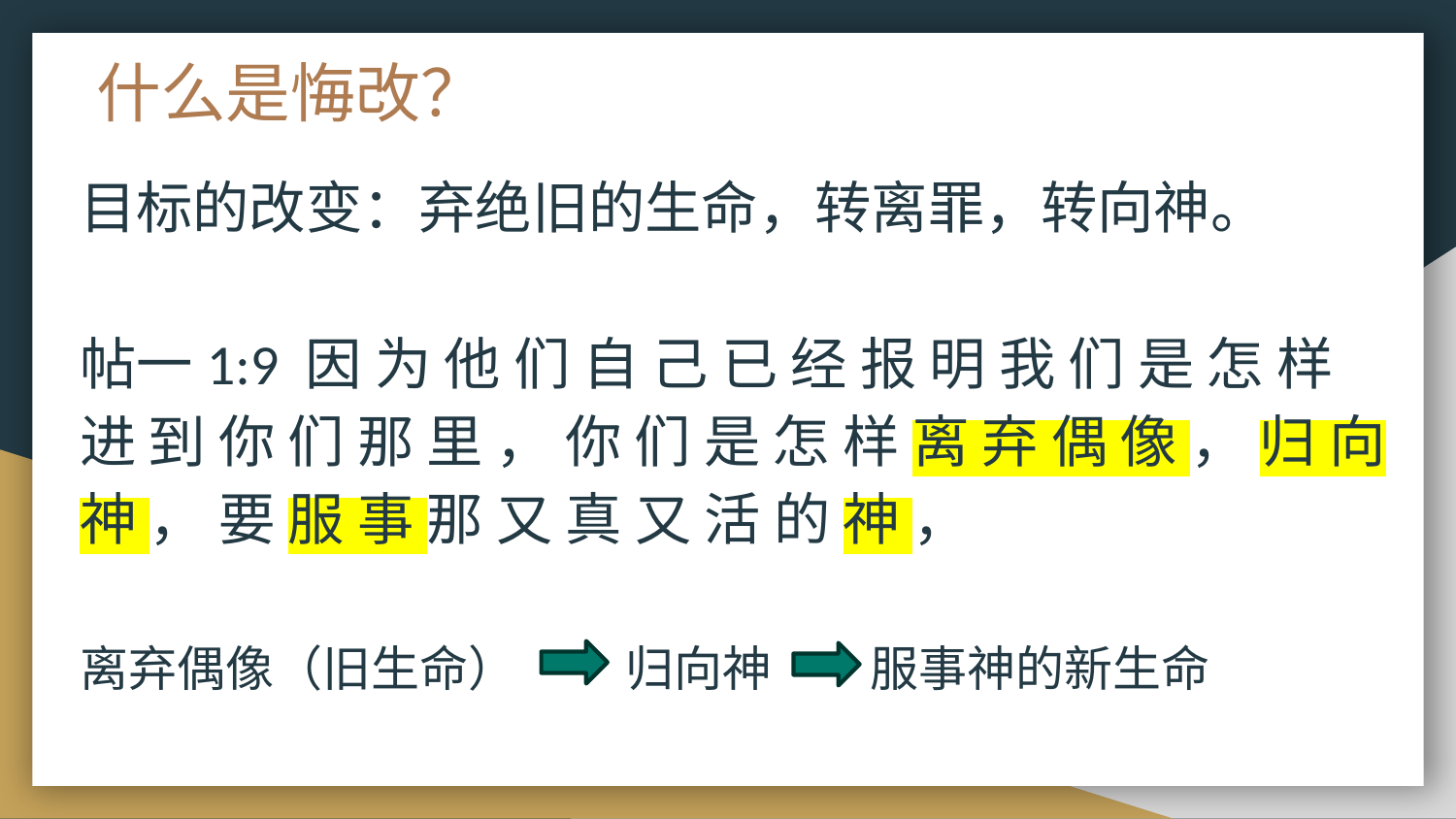

# 什么是悔改？
目标的改变：弃绝旧的生命，转离罪，转向神。

帖一1:9 因 为 他 们 自 己 已 经 报 明 我 们 是 怎 样 进 到 你 们 那 里 ， 你 们 是 怎 样 离 弃 偶 像 ， 归 向 神 ， 要 服 事 那 又 真 又 活 的 神 ，

离弃偶像（旧生命）          归向神         服事神的新生命